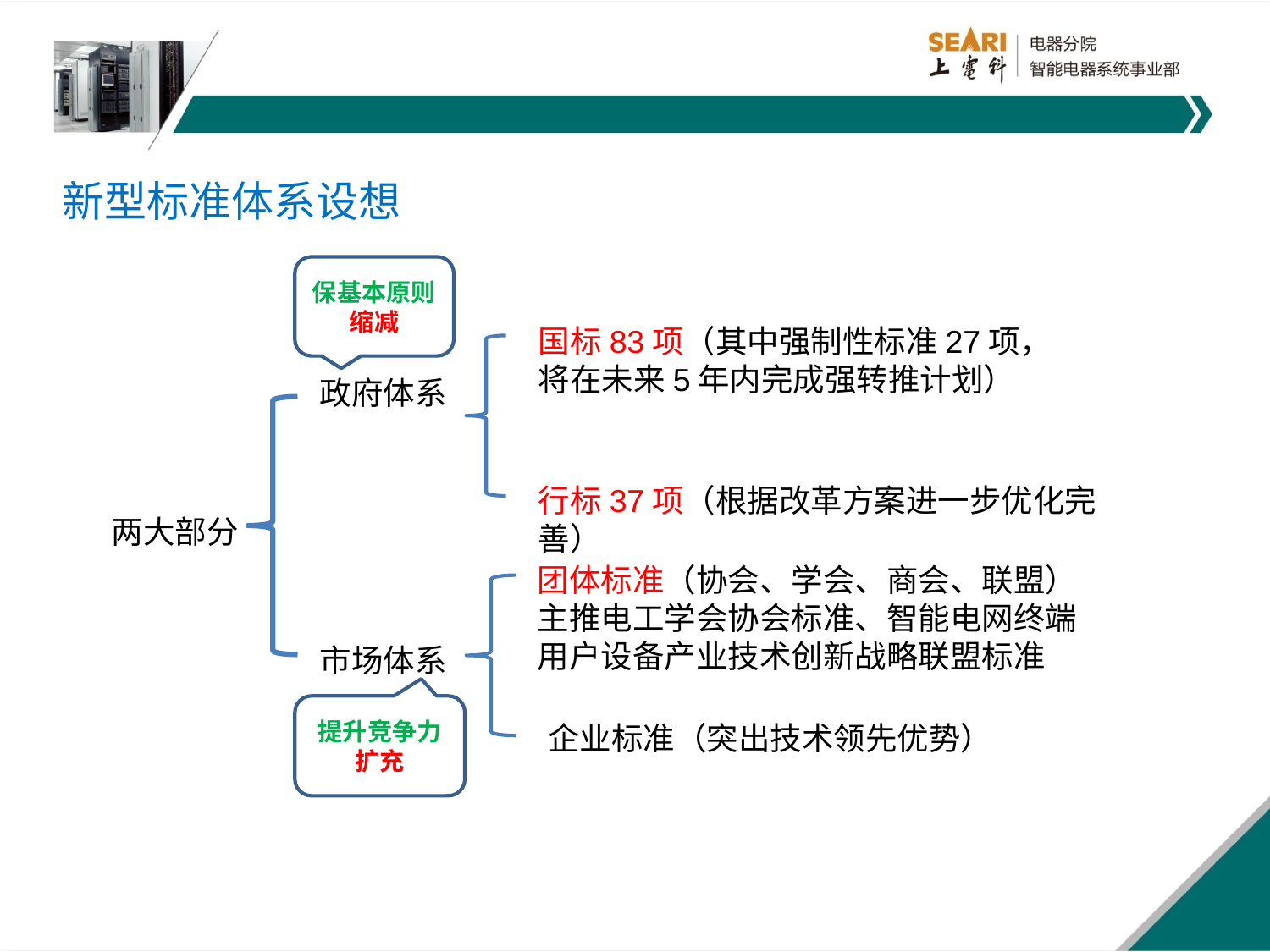

新型标准体系设想
保基本原则缩减
国标83项（其中强制性标准27项，将在未来5年内完成强转推计划）

政府体系

行标37项（根据改革方案进一步优化完善）
两大部分
团体标准（协会、学会、商会、联盟）
主推电工学会协会标准、智能电网终端用户设备产业技术创新战略联盟标准

市场体系
提升竞争力
扩充
企业标准（突出技术领先优势）